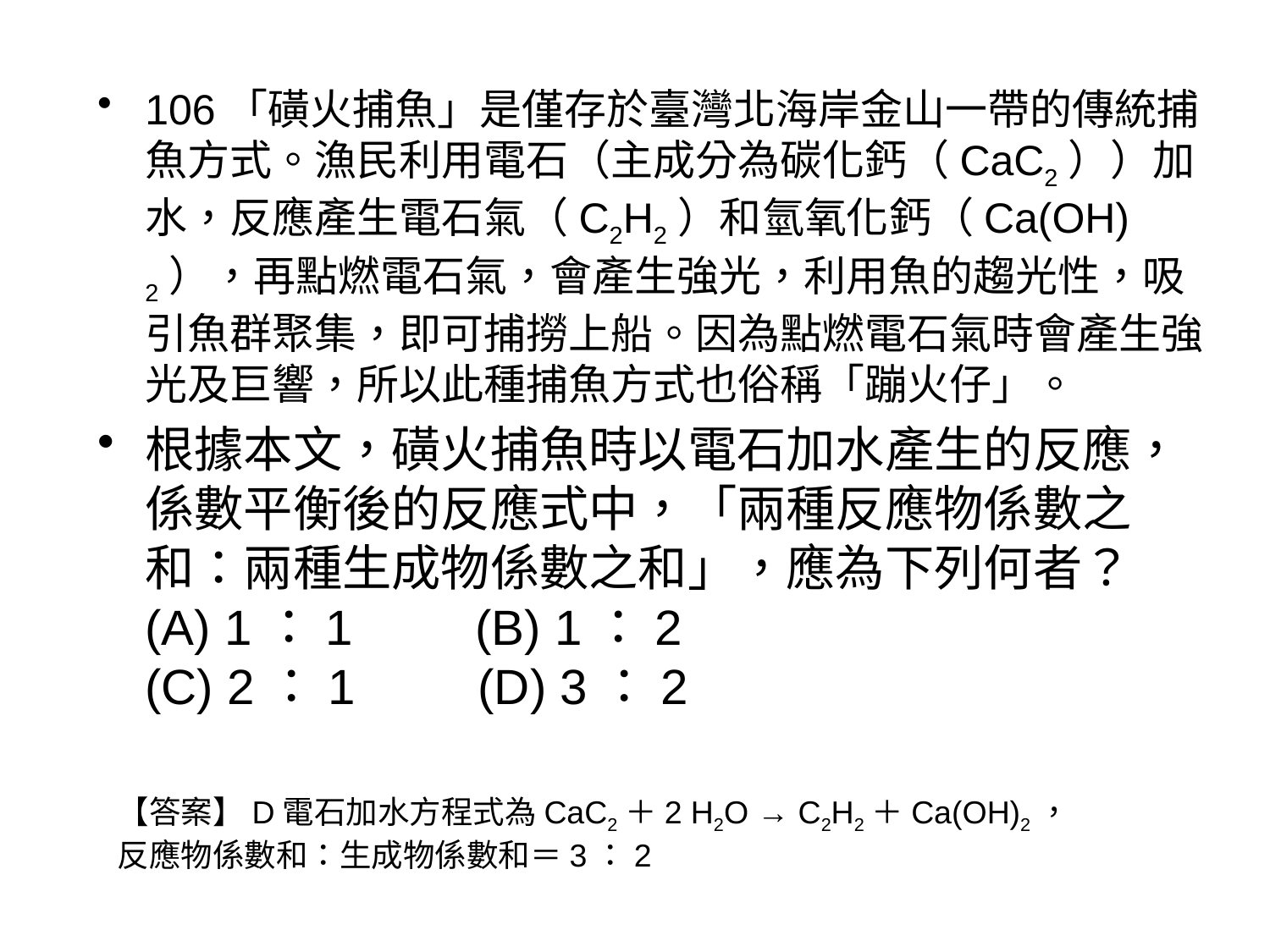

106「磺火捕魚」是僅存於臺灣北海岸金山一帶的傳統捕魚方式。漁民利用電石（主成分為碳化鈣（CaC2））加水，反應產生電石氣（C2H2）和氫氧化鈣（Ca(OH)2），再點燃電石氣，會產生強光，利用魚的趨光性，吸引魚群聚集，即可捕撈上船。因為點燃電石氣時會產生強光及巨響，所以此種捕魚方式也俗稱「蹦火仔」。
根據本文，磺火捕魚時以電石加水產生的反應，係數平衡後的反應式中，「兩種反應物係數之和：兩種生成物係數之和」，應為下列何者？
(A) 1：1　　(B) 1：2　
(C) 2：1　　(D) 3：2

【答案】D電石加水方程式為CaC2＋2 H2O → C2H2＋Ca(OH)2，
反應物係數和：生成物係數和＝3：2